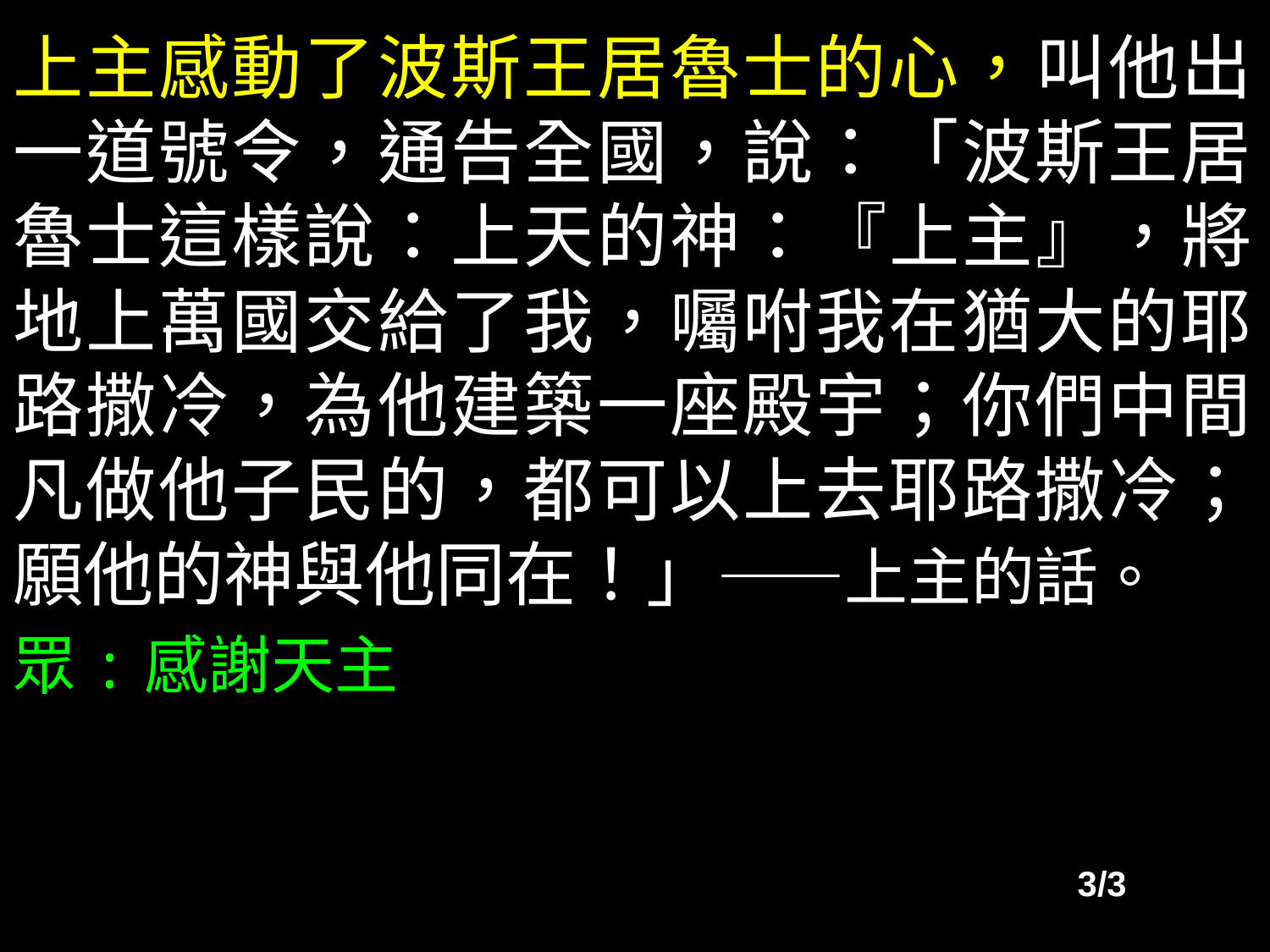

上主感動了波斯王居魯士的心，叫他出一道號令，通告全國，說：「波斯王居魯士這樣說：上天的神：『上主』，將地上萬國交給了我，囑咐我在猶大的耶路撒冷，為他建築一座殿宇；你們中間凡做他子民的，都可以上去耶路撒冷；願他的神與他同在！」——上主的話。
眾:感謝天主

3/3